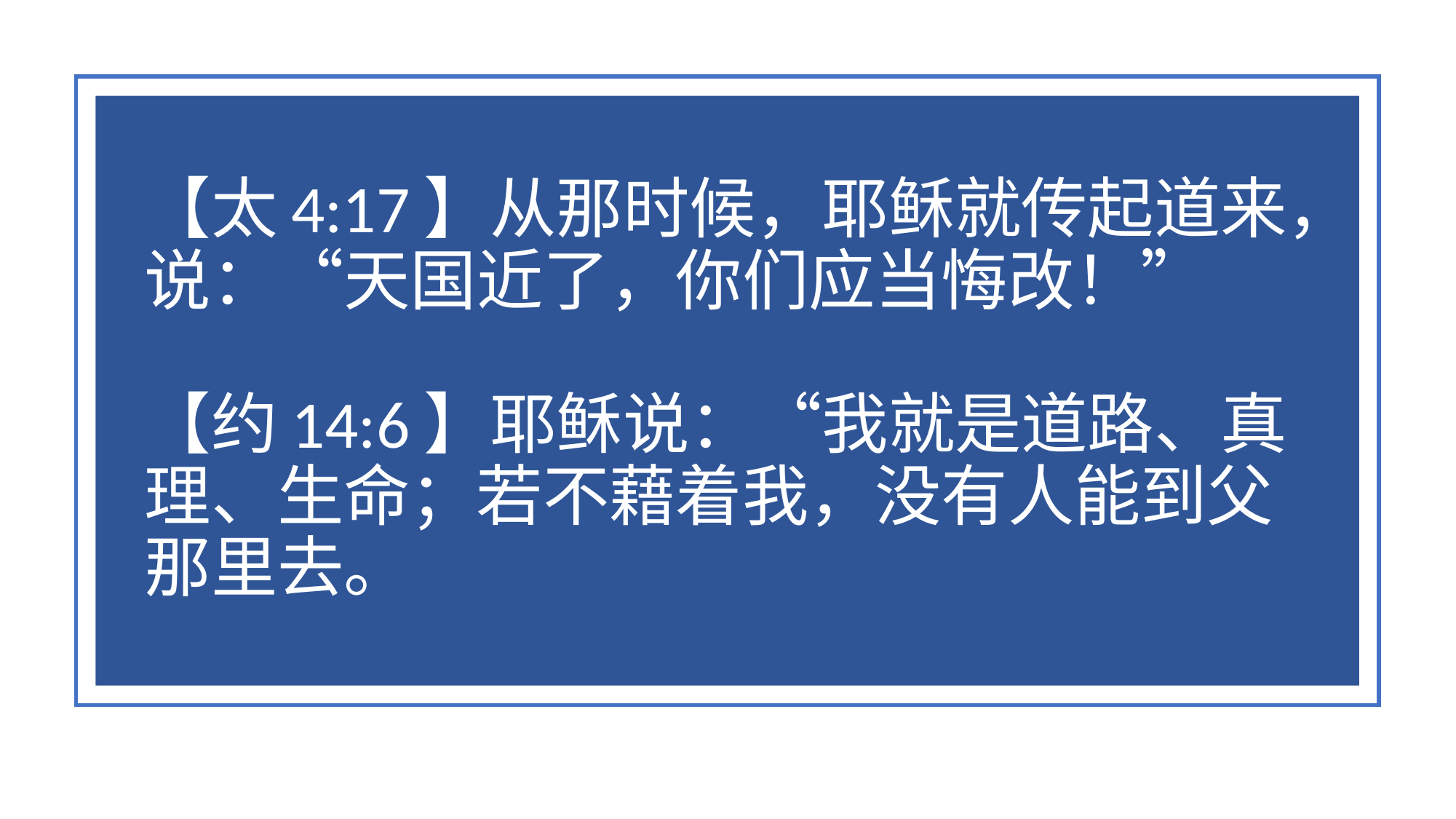

# 【太4:17】从那时候，耶稣就传起道来，说：“天国近了，你们应当悔改！” 【约14:6】耶稣说：“我就是道路、真理、生命；若不藉着我，没有人能到父那里去。